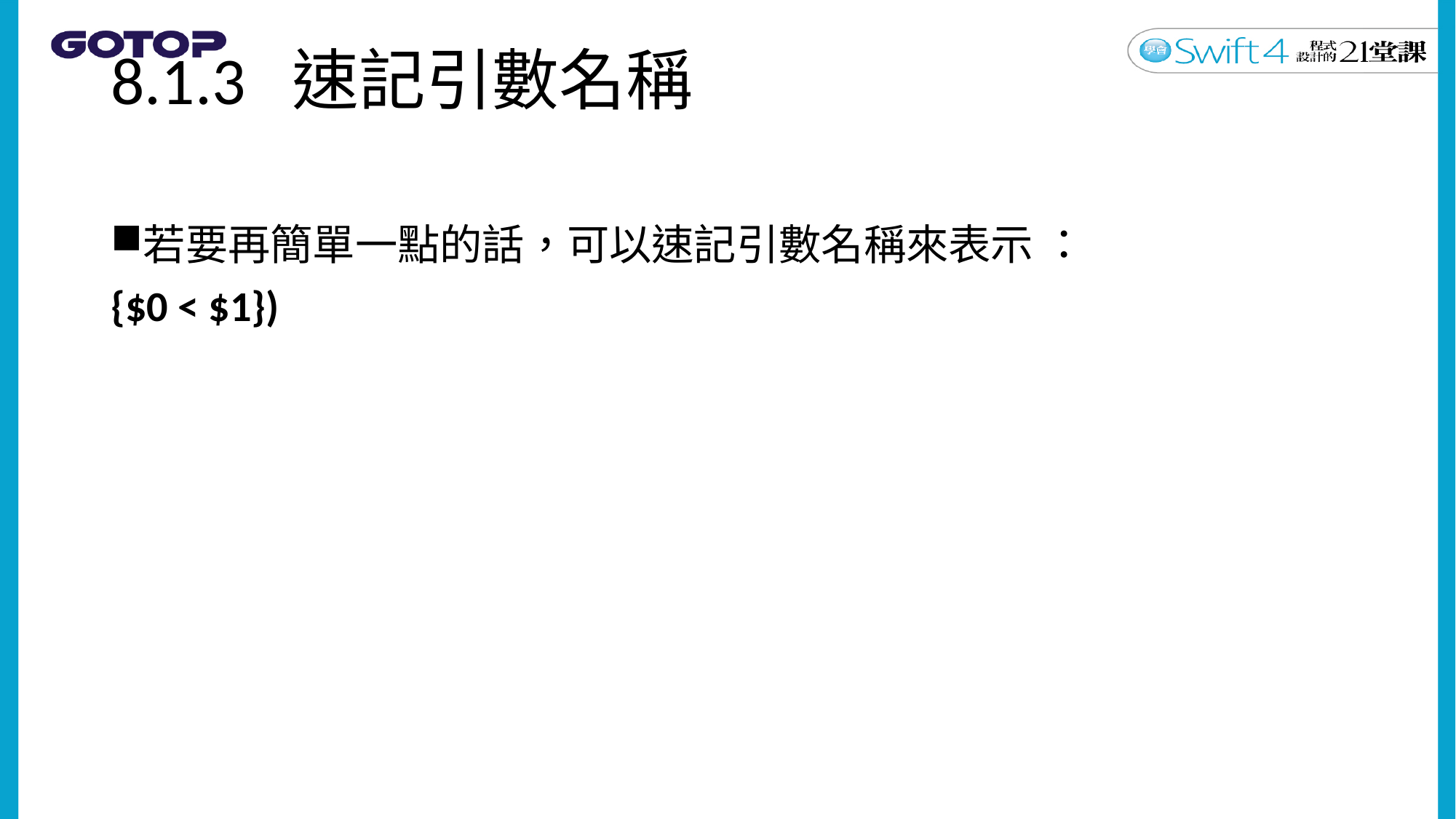

# 8.1.3  速記引數名稱
若要再簡單一點的話，可以速記引數名稱來表示 ：
{$0 < $1})